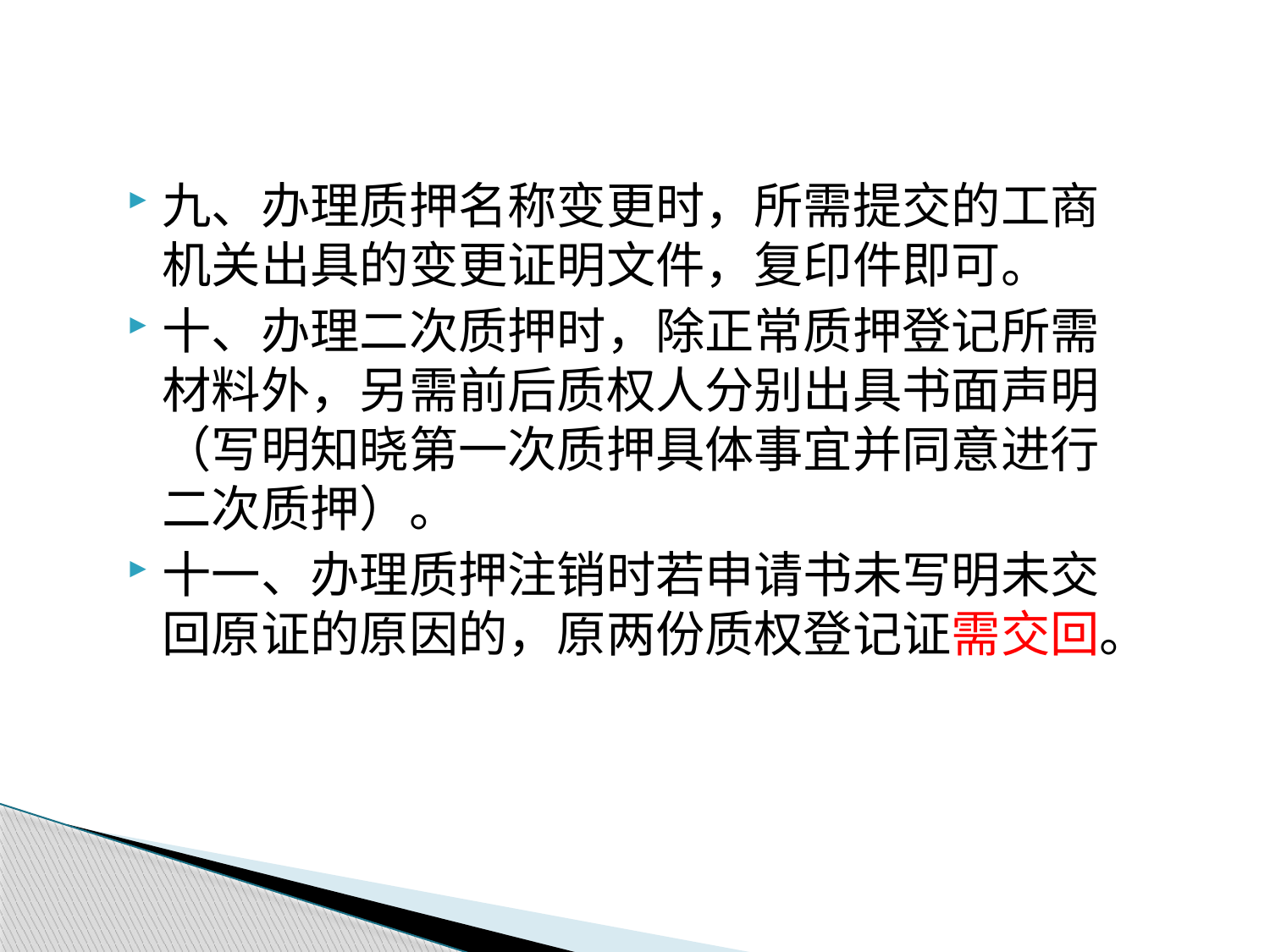

九、办理质押名称变更时，所需提交的工商机关出具的变更证明文件，复印件即可。
十、办理二次质押时，除正常质押登记所需材料外，另需前后质权人分别出具书面声明（写明知晓第一次质押具体事宜并同意进行二次质押）。
十一、办理质押注销时若申请书未写明未交回原证的原因的，原两份质权登记证需交回。